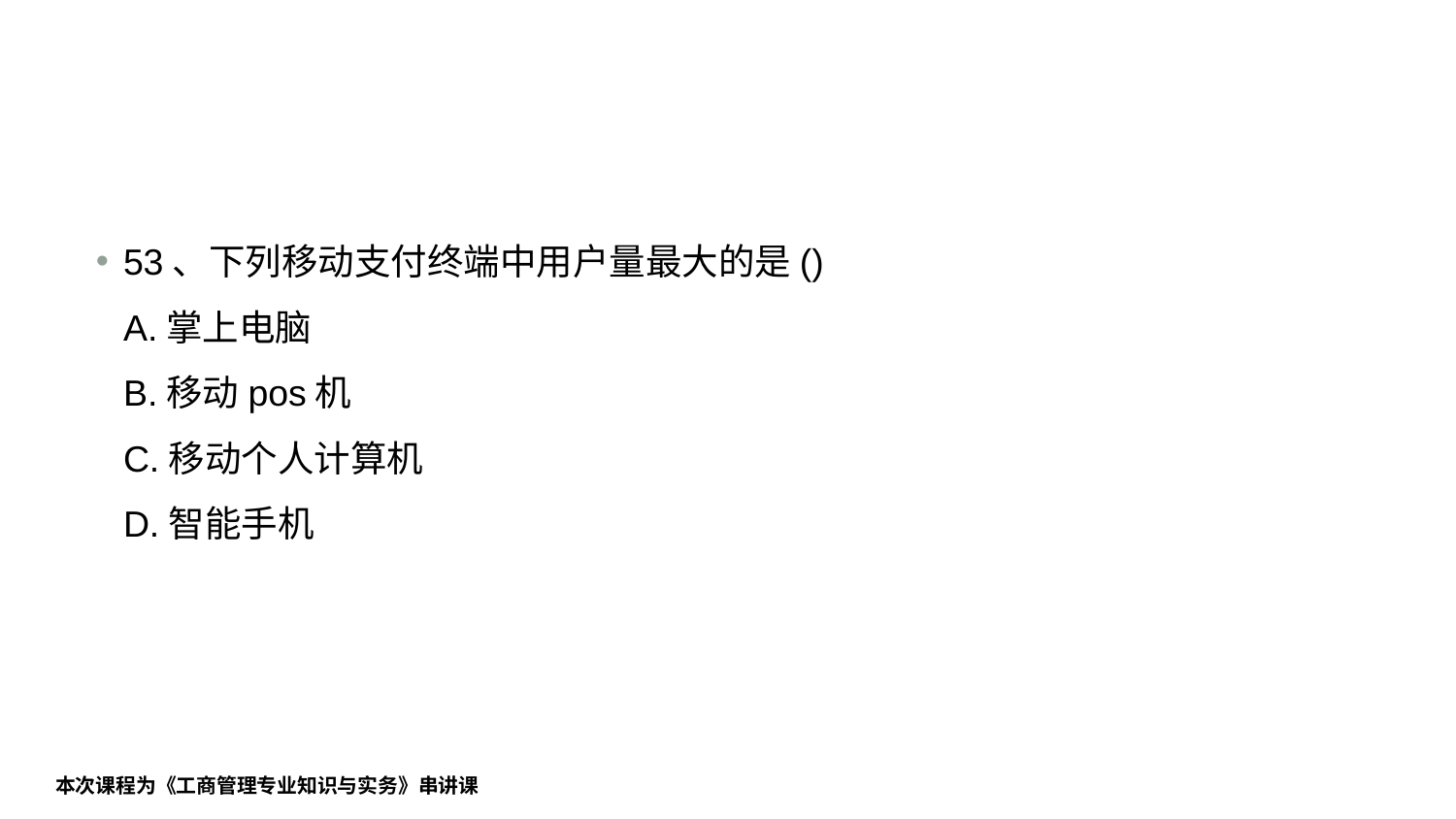

#

53、下列移动支付终端中用户量最大的是()
A.掌上电脑
B.移动pos机
C.移动个人计算机
D.智能手机